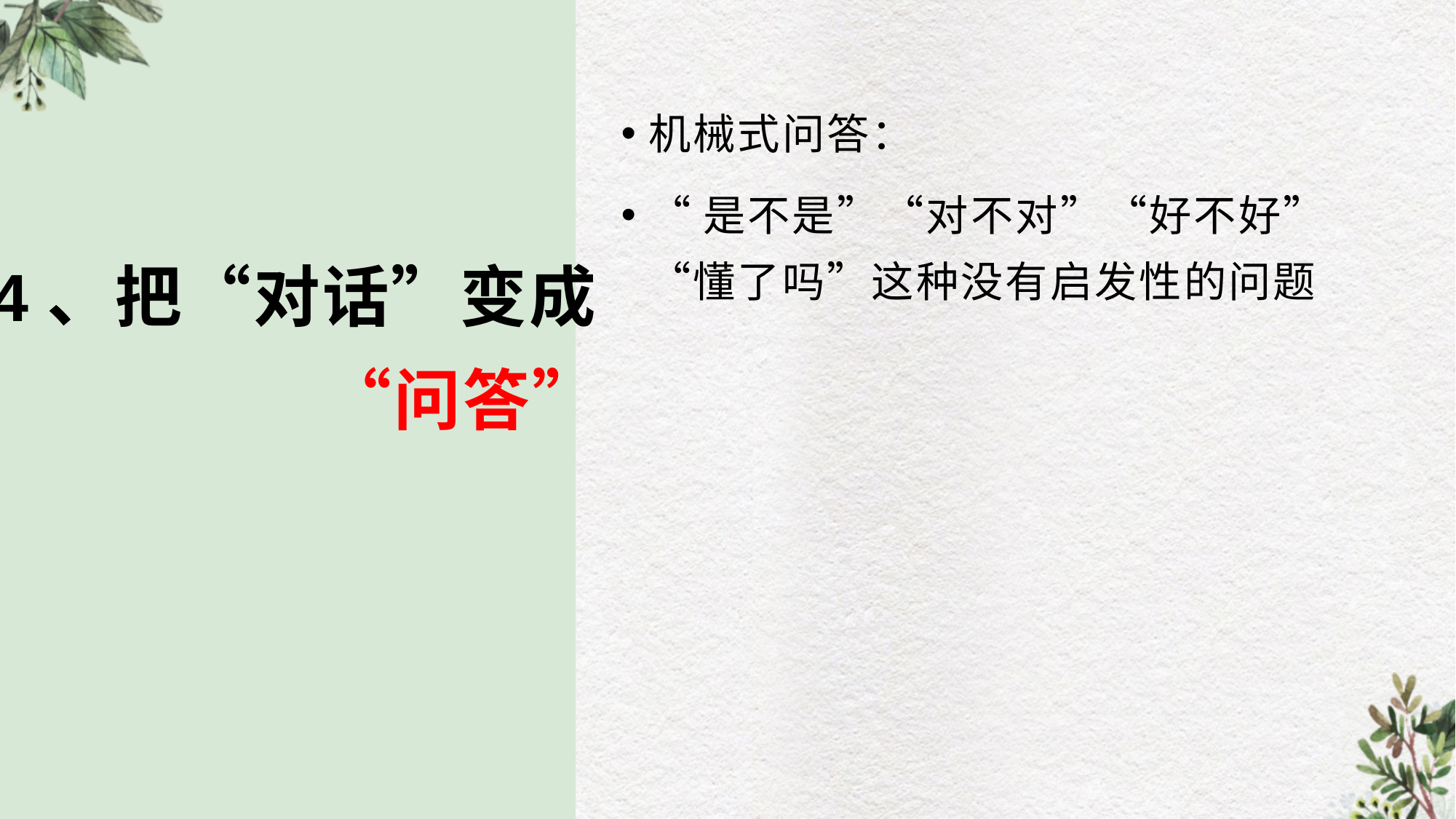

机械式问答：
“是不是”“对不对”“好不好”“懂了吗”这种没有启发性的问题
4、把“对话”变成“问答”